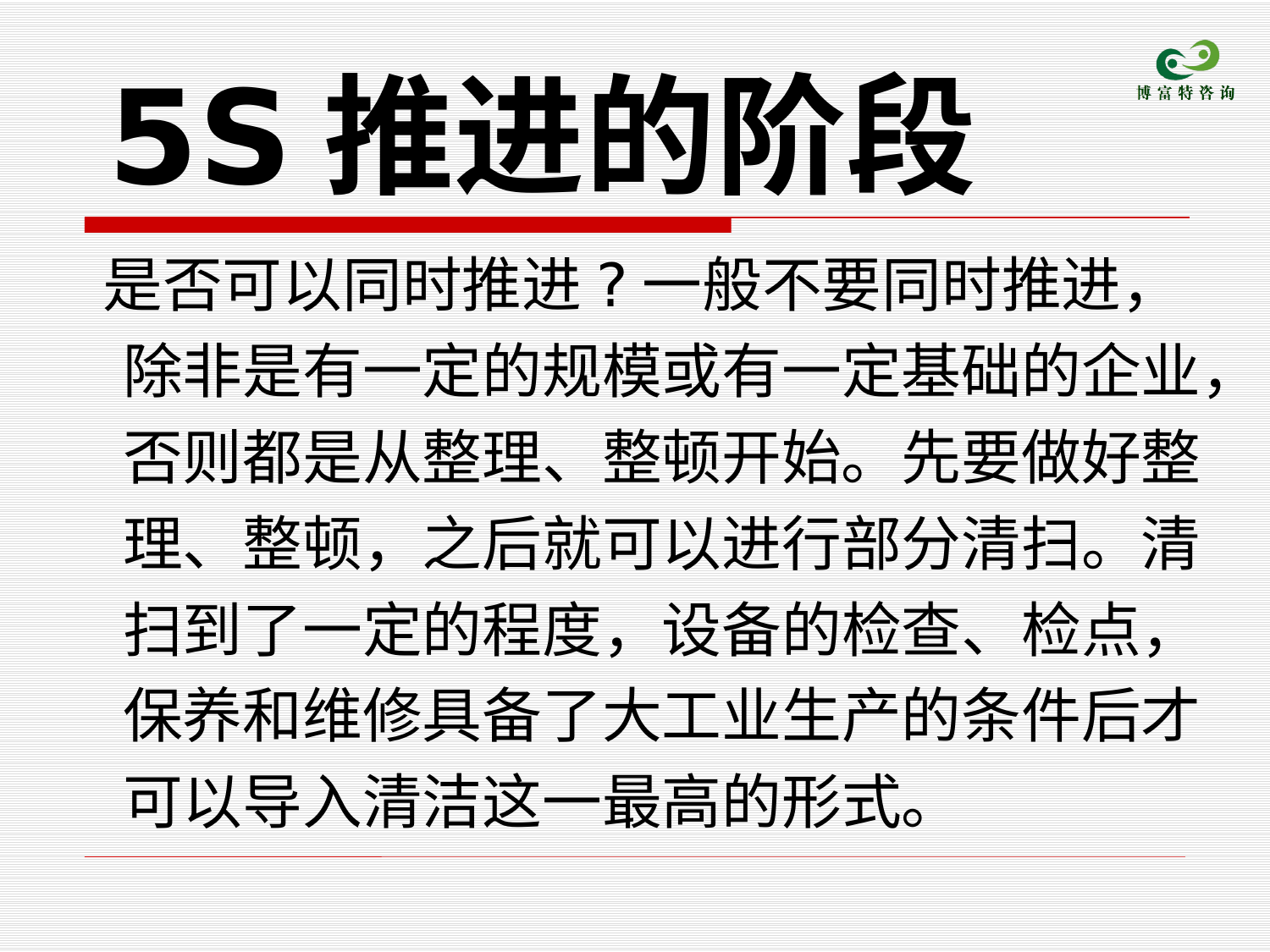

# 5S推进的阶段
     是否可以同时推进?一般不要同时推进，除非是有一定的规模或有一定基础的企业，否则都是从整理、整顿开始。先要做好整理、整顿，之后就可以进行部分清扫。清扫到了一定的程度，设备的检查、检点，保养和维修具备了大工业生产的条件后才可以导入清洁这一最高的形式。
297